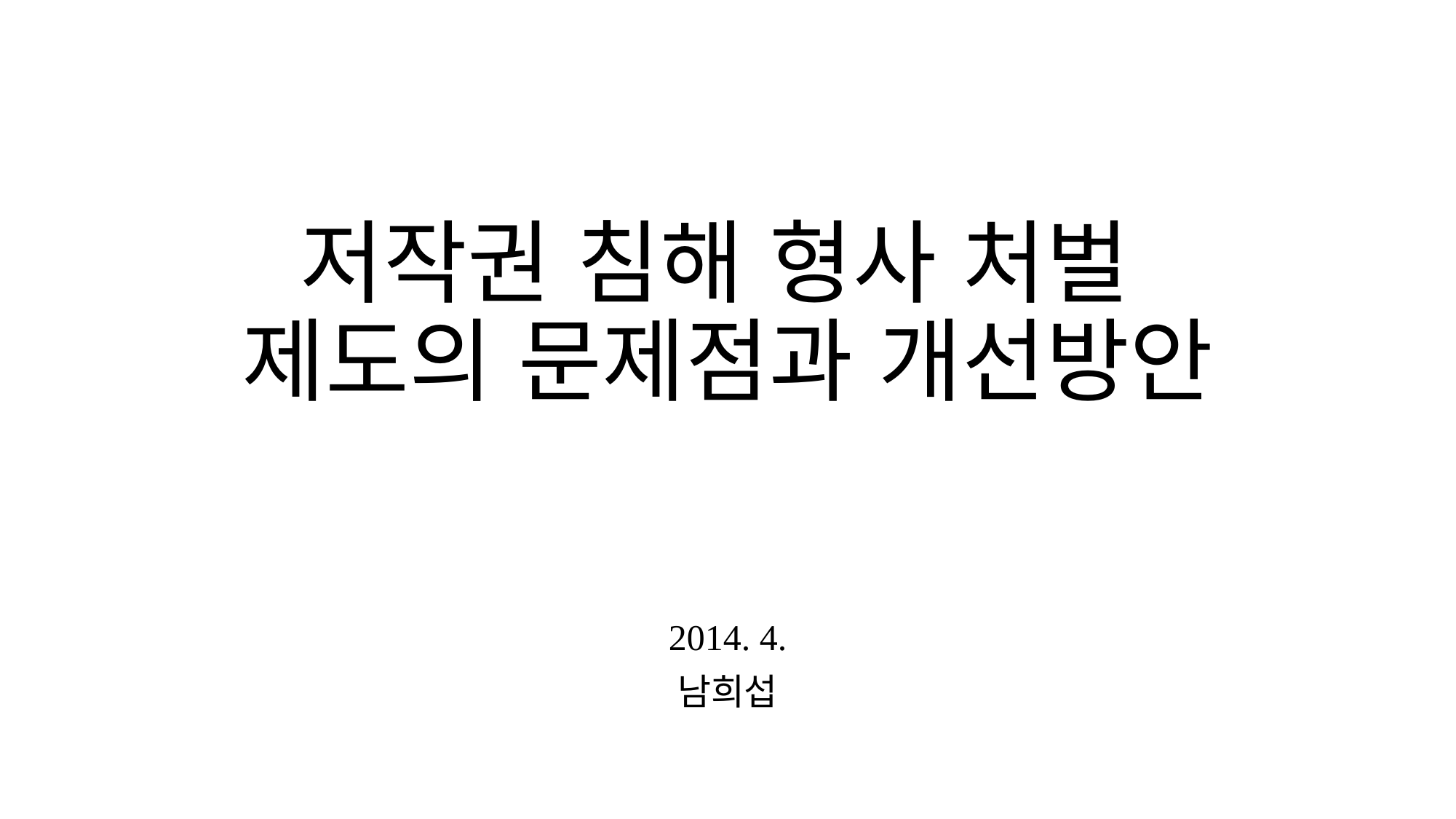

# 저작권 침해 형사 처벌 제도의 문제점과 개선방안
2014. 4.
남희섭